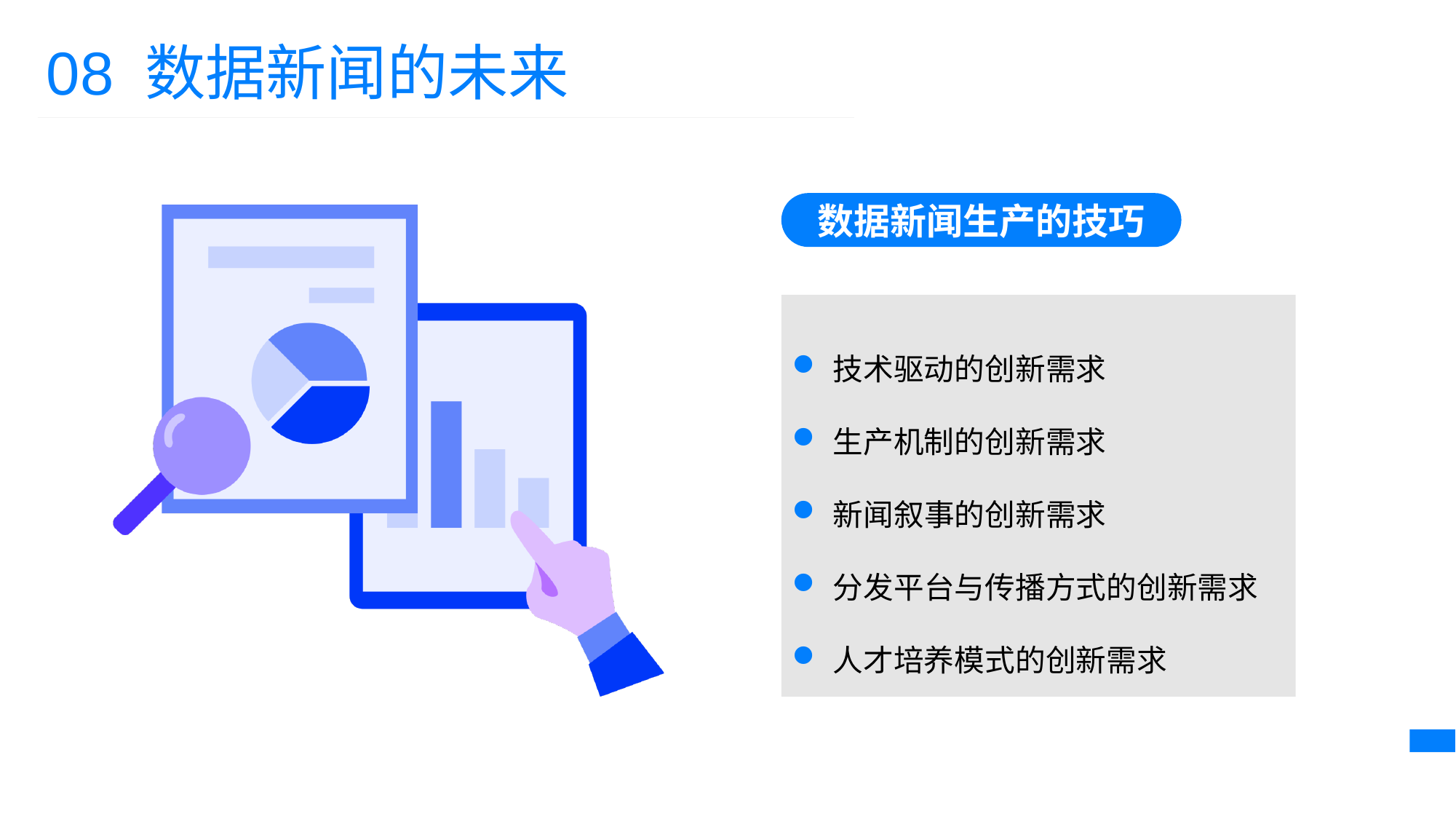

08 数据新闻的未来
数据新闻生产的技巧

技术驱动的创新需求
生产机制的创新需求
新闻叙事的创新需求
分发平台与传播方式的创新需求
人才培养模式的创新需求